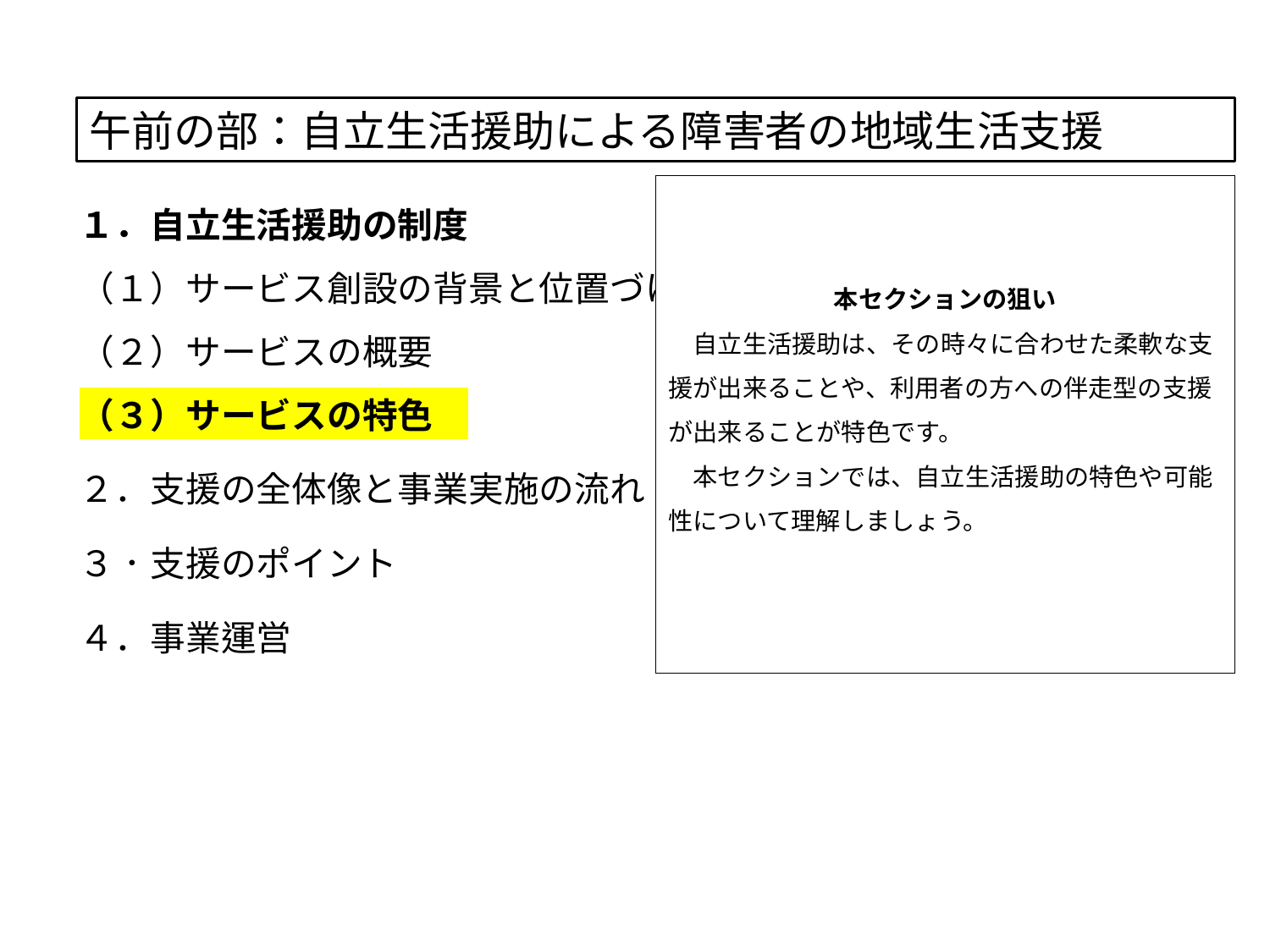

午前の部：自立生活援助による障害者の地域生活支援
１．自立生活援助の制度
（１）サービス創設の背景と位置づけ
（２）サービスの概要
（３）サービスの特色
２．支援の全体像と事業実施の流れ
３．支援のポイント
４．事業運営
本セクションの狙い
　自立生活援助は、その時々に合わせた柔軟な支援が出来ることや、利用者の方への伴走型の支援が出来ることが特色です。
　本セクションでは、自立生活援助の特色や可能性について理解しましょう。